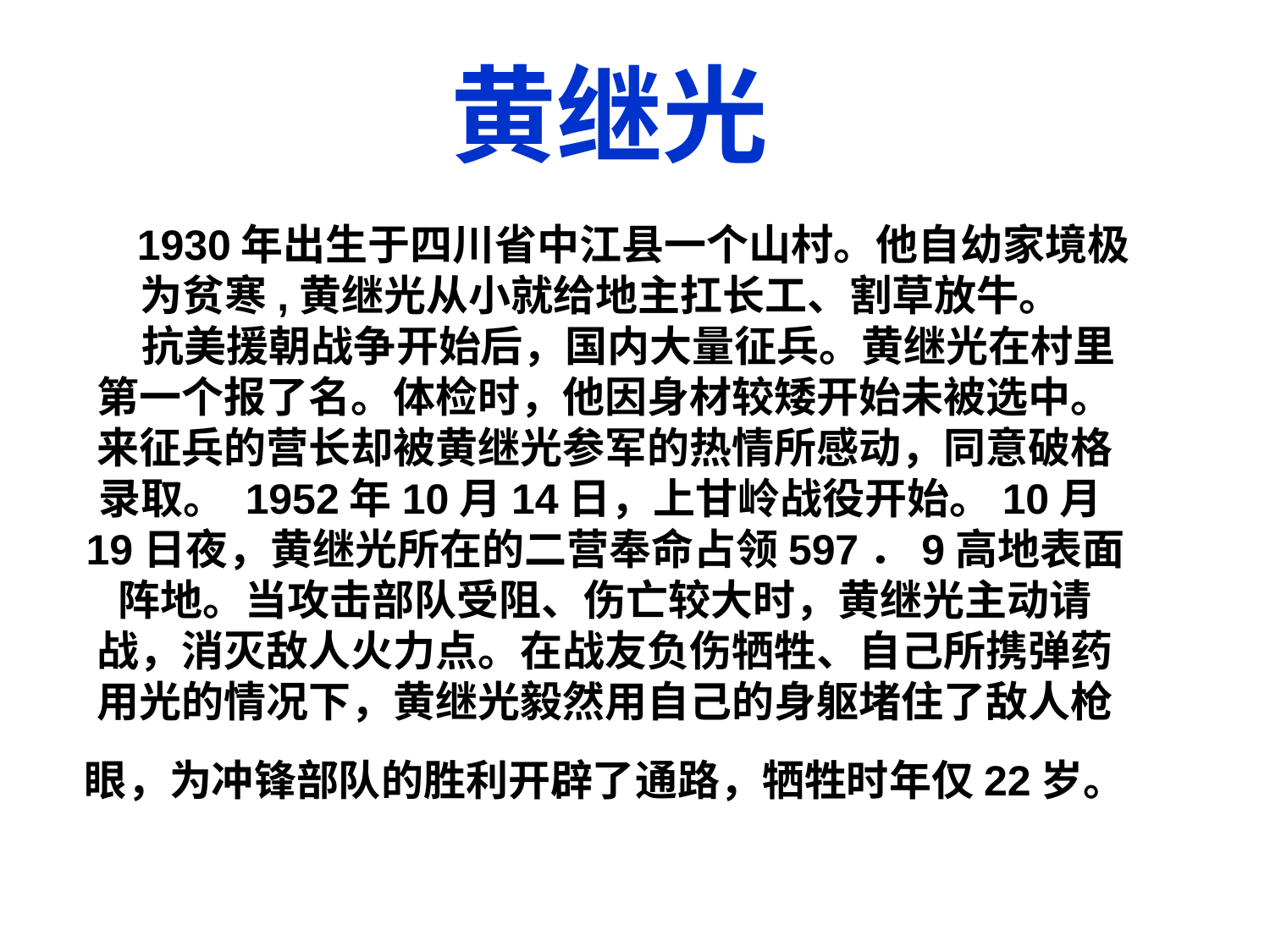

# 黄继光 1930年出生于四川省中江县一个山村。他自幼家境极为贫寒,黄继光从小就给地主扛长工、割草放牛。 抗美援朝战争开始后，国内大量征兵。黄继光在村里第一个报了名。体检时，他因身材较矮开始未被选中。来征兵的营长却被黄继光参军的热情所感动，同意破格录取。 1952年10月14日，上甘岭战役开始。10月19日夜，黄继光所在的二营奉命占领597．9高地表面阵地。当攻击部队受阻、伤亡较大时，黄继光主动请战，消灭敌人火力点。在战友负伤牺牲、自己所携弹药用光的情况下，黄继光毅然用自己的身躯堵住了敌人枪眼，为冲锋部队的胜利开辟了通路，牺牲时年仅22岁。